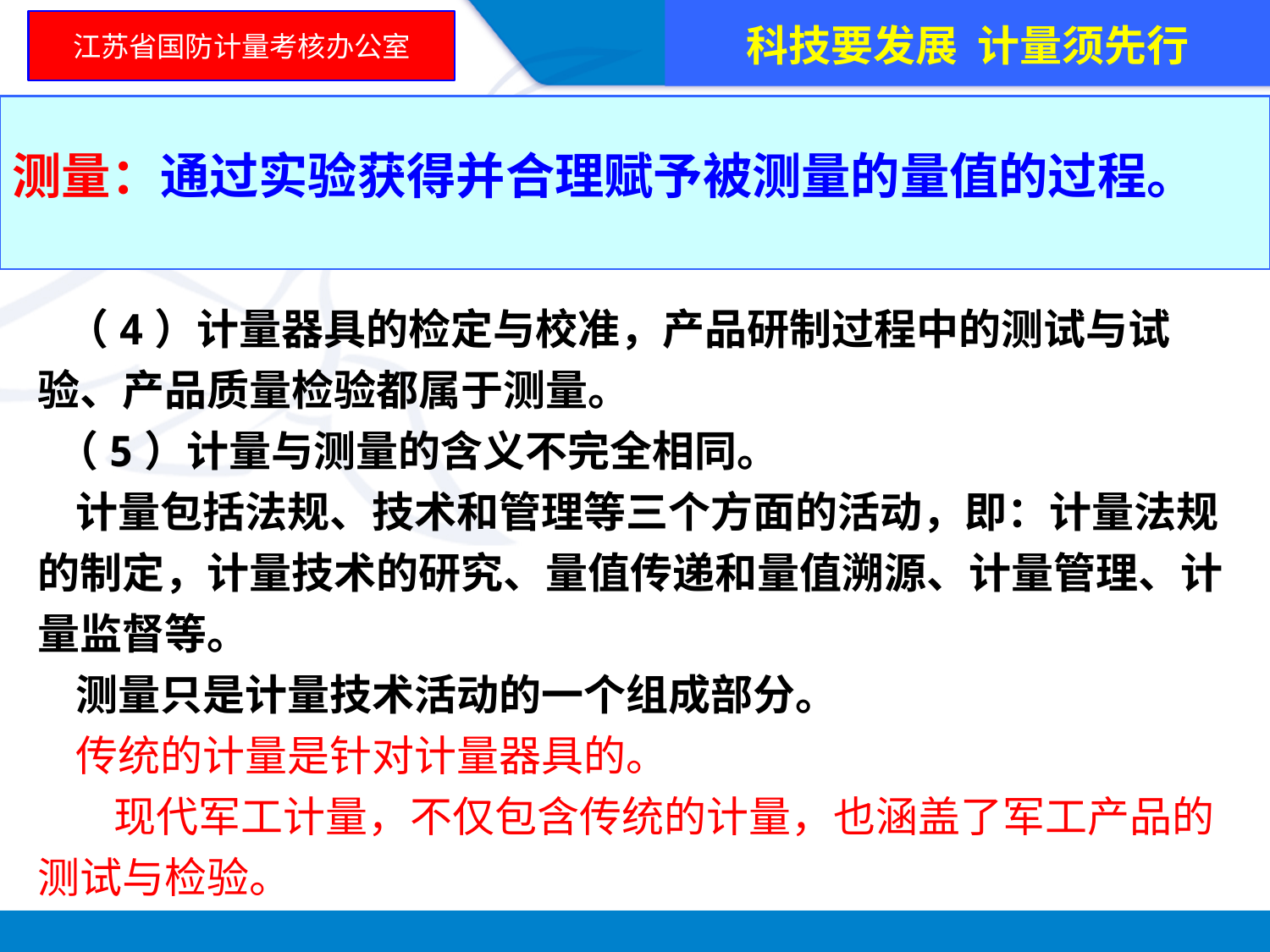

科技要发展  计量须先行
江苏省国防计量考核办公室
测量：通过实验获得并合理赋予被测量的量值的过程。

  （4）计量器具的检定与校准，产品研制过程中的测试与试验、产品质量检验都属于测量。
  （5）计量与测量的含义不完全相同。
    计量包括法规、技术和管理等三个方面的活动，即：计量法规的制定，计量技术的研究、量值传递和量值溯源、计量管理、计量监督等。
    测量只是计量技术活动的一个组成部分。
    传统的计量是针对计量器具的。
        现代军工计量，不仅包含传统的计量，也涵盖了军工产品的测试与检验。